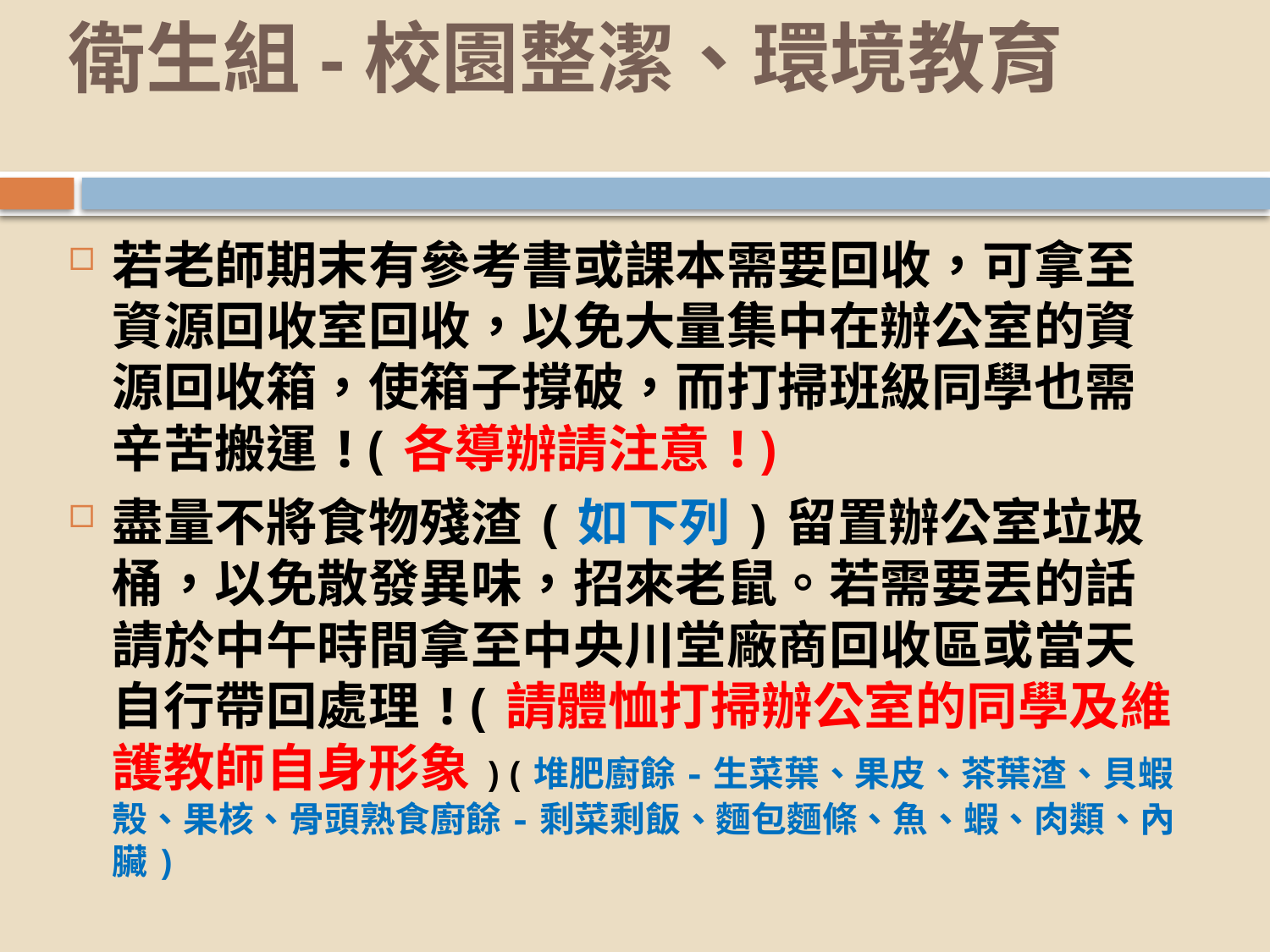

# 衛生組-校園整潔、環境教育
若老師期末有參考書或課本需要回收，可拿至資源回收室回收，以免大量集中在辦公室的資源回收箱，使箱子撐破，而打掃班級同學也需辛苦搬運!(各導辦請注意!)
盡量不將食物殘渣(如下列)留置辦公室垃圾桶，以免散發異味，招來老鼠。若需要丟的話請於中午時間拿至中央川堂廠商回收區或當天自行帶回處理!(請體恤打掃辦公室的同學及維護教師自身形象)(堆肥廚餘-生菜葉、果皮、茶葉渣、貝蝦殼、果核、骨頭熟食廚餘-剩菜剩飯、麵包麵條、魚、蝦、肉類、內臟)